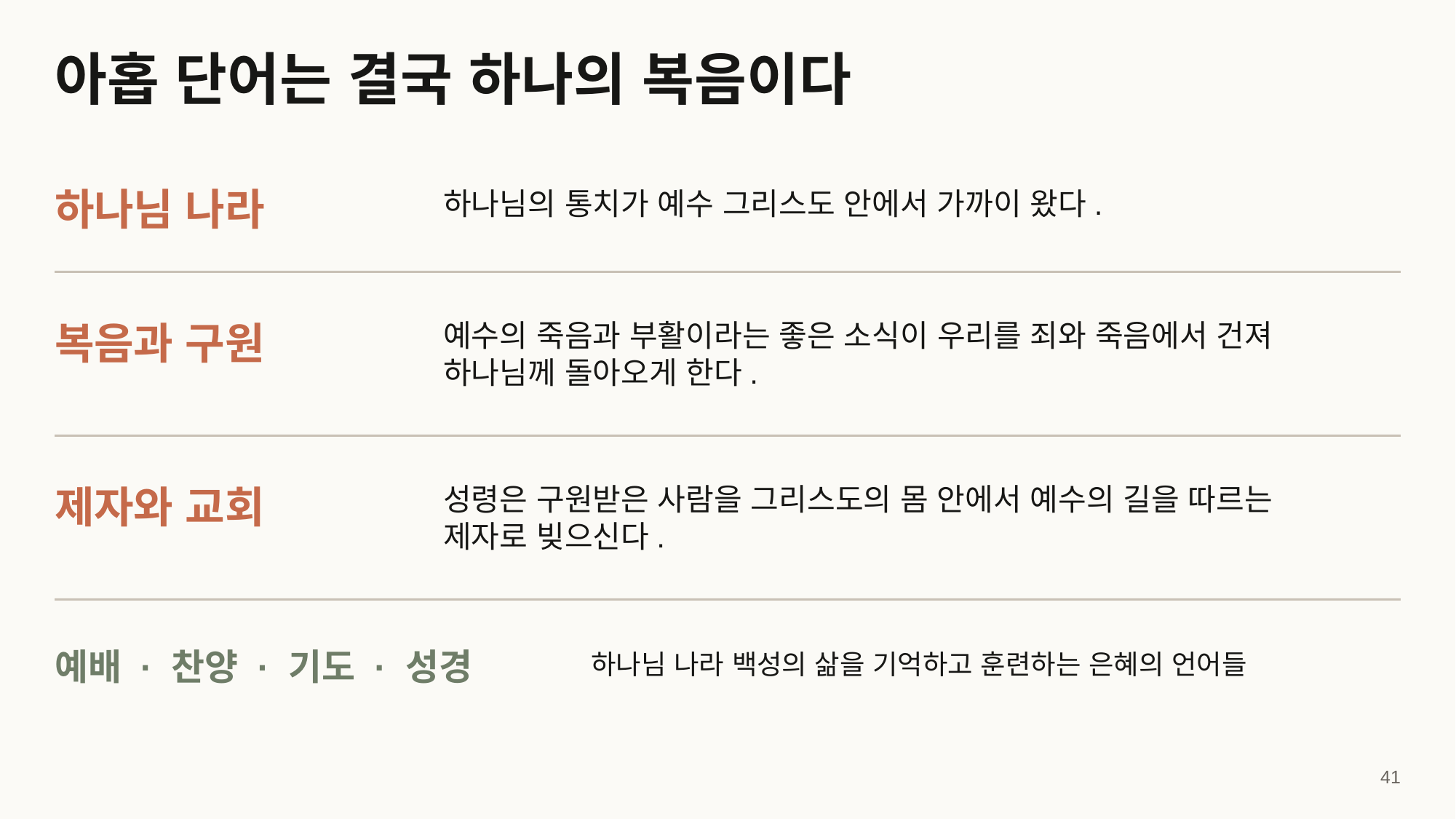

아홉 단어는 결국 하나의 복음이다
하나님 나라
하나님의 통치가 예수 그리스도 안에서 가까이 왔다.

복음과 구원
예수의 죽음과 부활이라는 좋은 소식이 우리를 죄와 죽음에서 건져 하나님께 돌아오게 한다.

제자와 교회
성령은 구원받은 사람을 그리스도의 몸 안에서 예수의 길을 따르는 제자로 빚으신다.

예배 · 찬양 · 기도 · 성경
하나님 나라 백성의 삶을 기억하고 훈련하는 은혜의 언어들
41